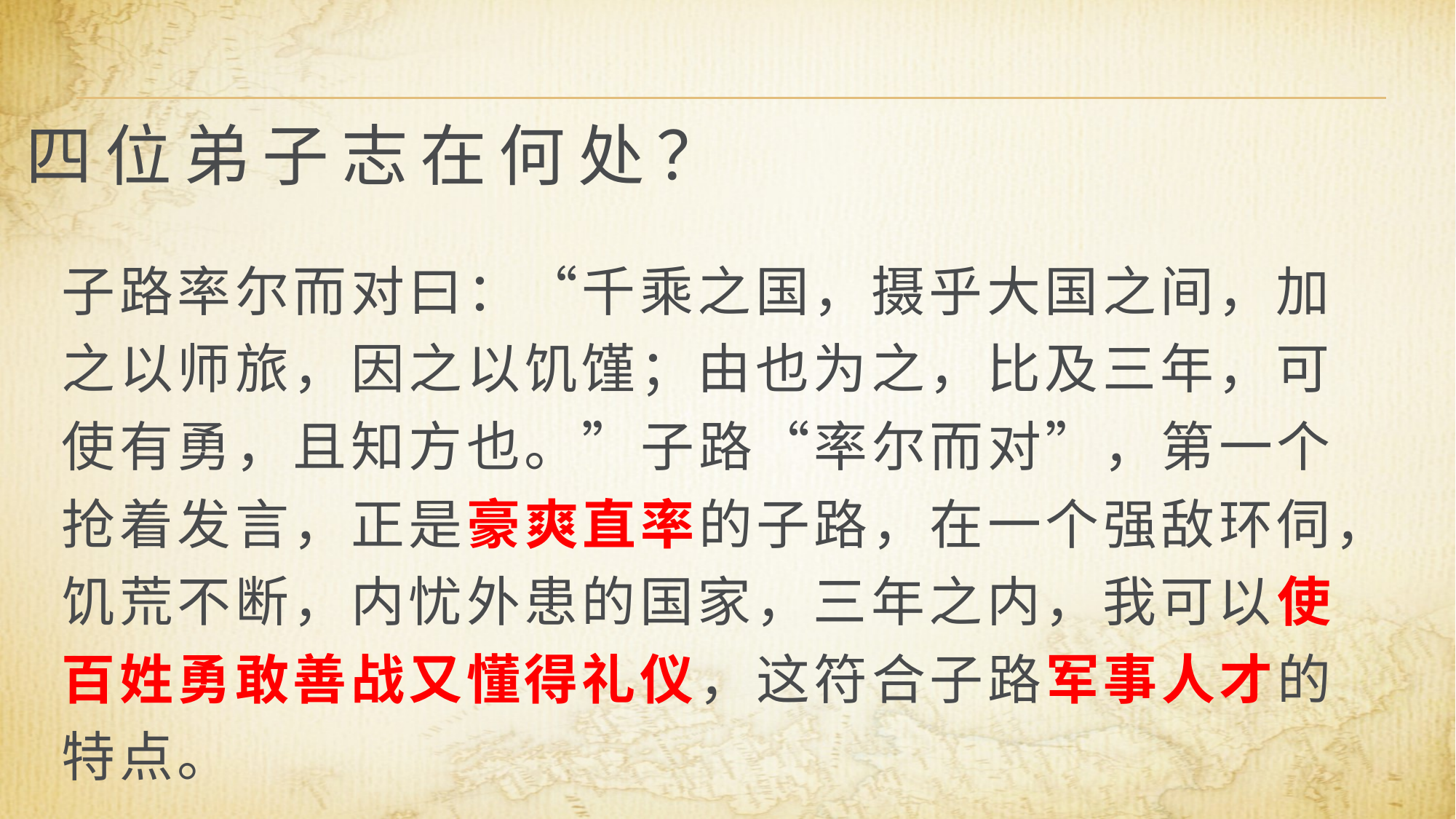

四位弟子志在何处？
子路率尔而对曰：“千乘之国，摄乎大国之间，加之以师旅，因之以饥馑；由也为之，比及三年，可使有勇，且知方也。”子路“率尔而对”，第一个抢着发言，正是豪爽直率的子路，在一个强敌环伺，饥荒不断，内忧外患的国家，三年之内，我可以使百姓勇敢善战又懂得礼仪，这符合子路军事人才的特点。